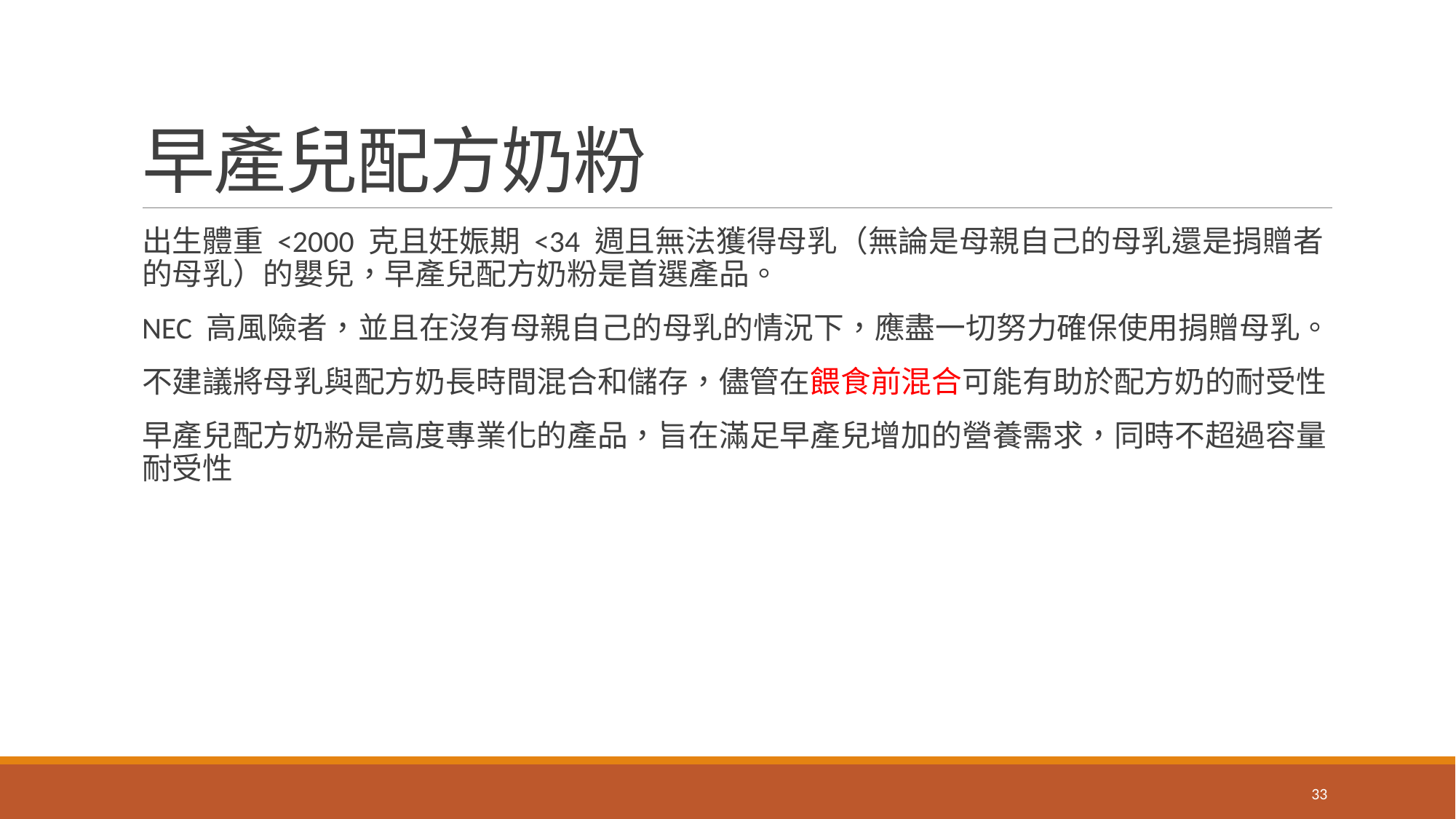

# 早產兒配方奶粉
出生體重 <2000 克且妊娠期 <34 週且無法獲得母乳（無論是母親自己的母乳還是捐贈者的母乳）的嬰兒，早產兒配方奶粉是首選產品。
NEC 高風險者，並且在沒有母親自己的母乳的情況下，應盡一切努力確保使用捐贈母乳。
不建議將母乳與配方奶長時間混合和儲存，儘管在餵食前混合可能有助於配方奶的耐受性
早產兒配方奶粉是高度專業化的產品，旨在滿足早產兒增加的營養需求，同時不超過容量耐受性
33